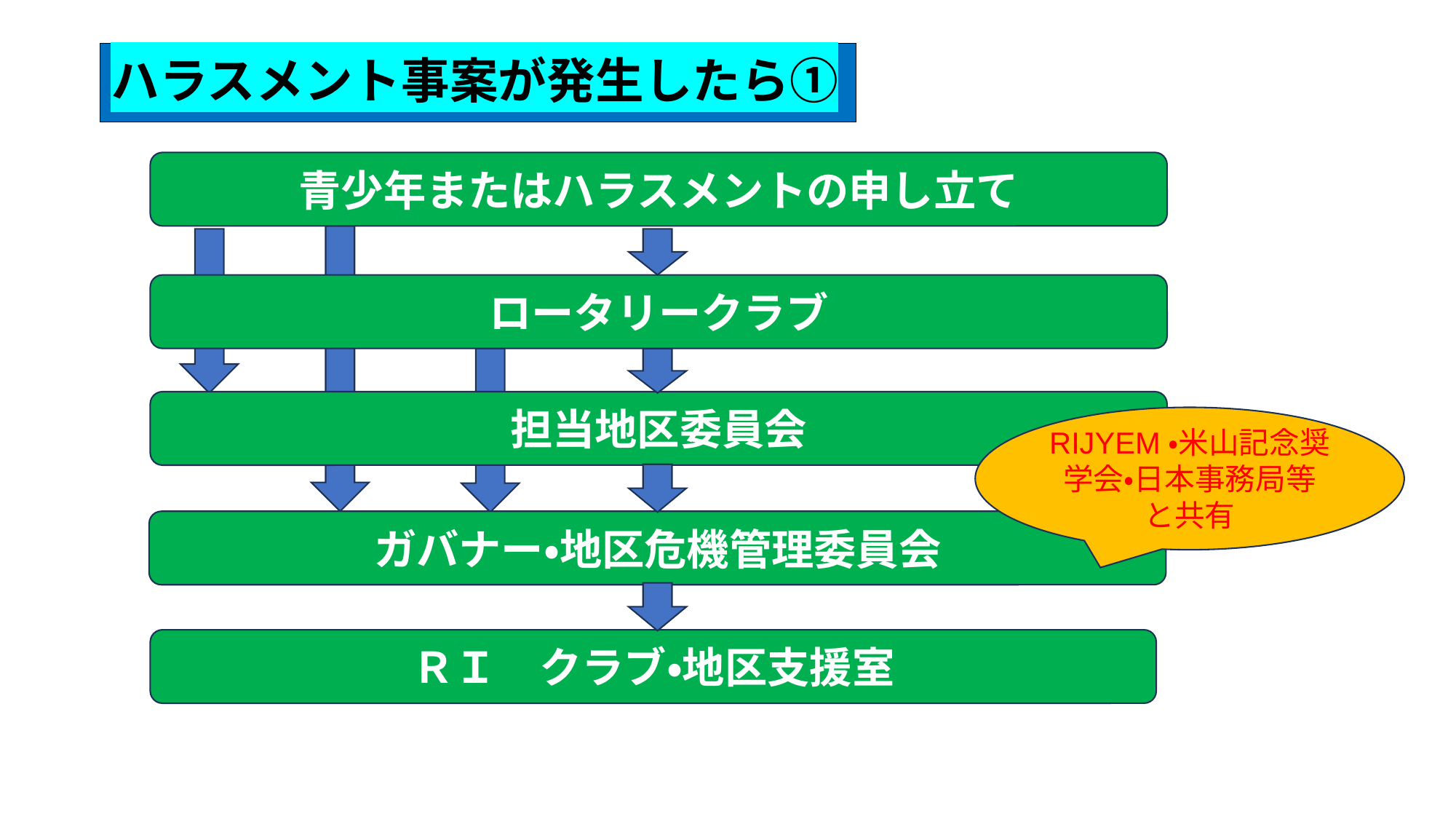

# ハラスメント事案が発生したら①
青少年またはハラスメントの申し立て

ロータリークラブ

担当地区委員会
RIJYEM・米山記念奨学会・日本事務局等と共有

ガバナー・地区危機管理委員会

ＲＩ　クラブ・地区支援室